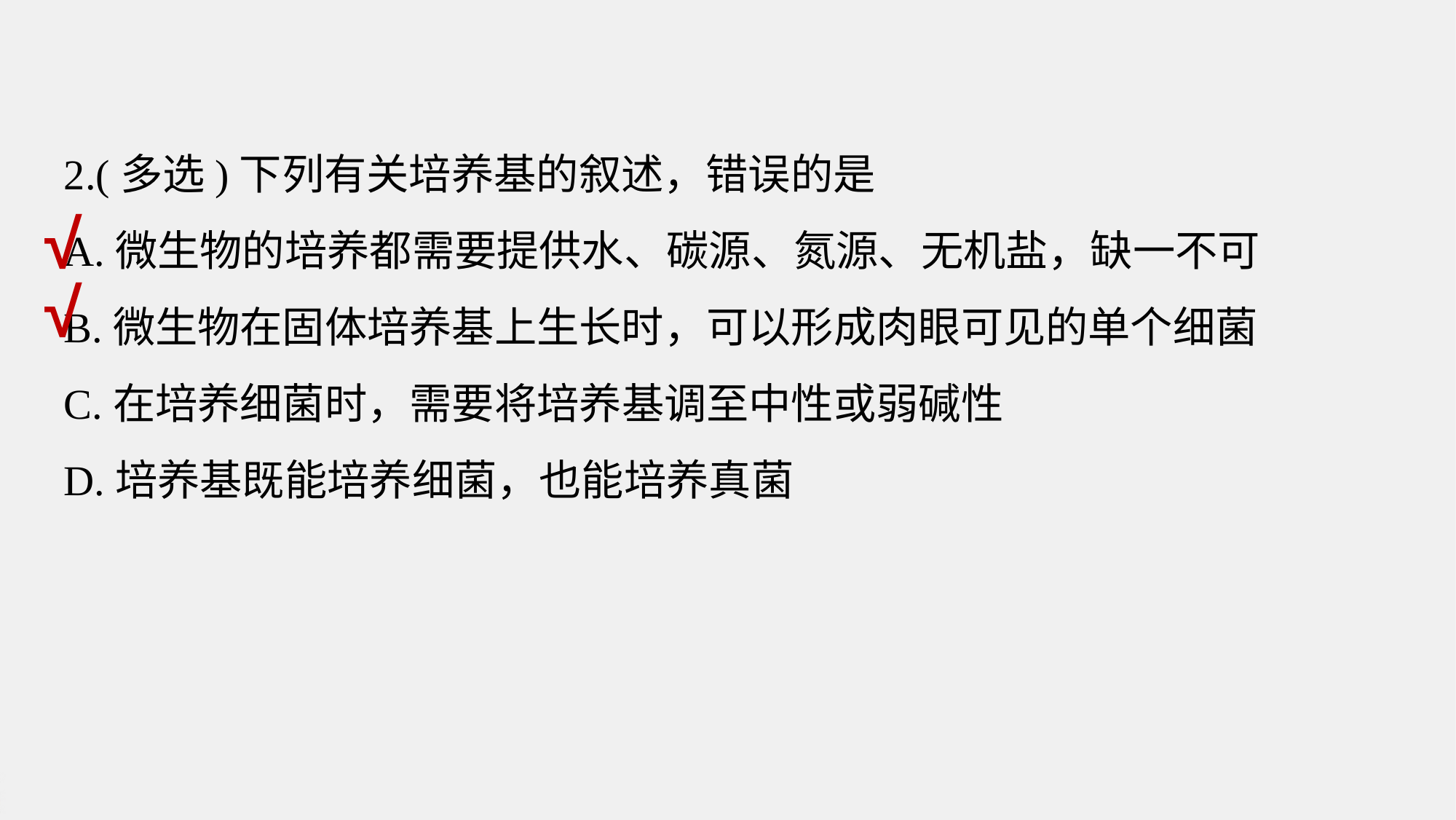

2.(多选)下列有关培养基的叙述，错误的是
A.微生物的培养都需要提供水、碳源、氮源、无机盐，缺一不可
B.微生物在固体培养基上生长时，可以形成肉眼可见的单个细菌
C.在培养细菌时，需要将培养基调至中性或弱碱性
D.培养基既能培养细菌，也能培养真菌
√
√